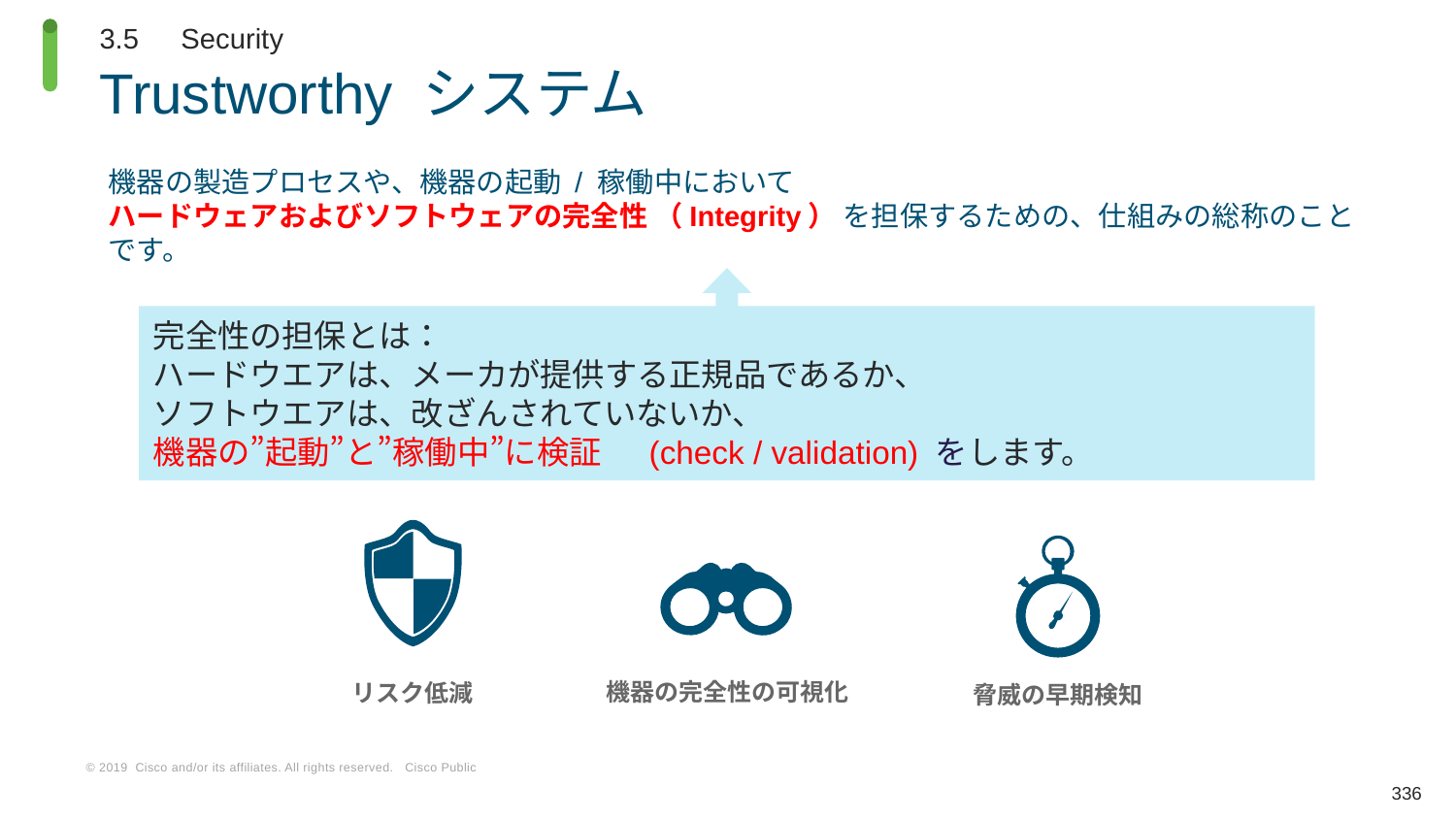

3.5　Security
# Trustworthy システム
機器の製造プロセスや、機器の起動 / 稼働中において
ハードウェアおよびソフトウェアの完全性 （Integrity） を担保するための、仕組みの総称のことです。
完全性の担保とは：
ハードウエアは、メーカが提供する正規品であるか、
ソフトウエアは、改ざんされていないか、
機器の”起動”と”稼働中”に検証　 (check / validation) をします。

リスク低減

脅威の早期検知

機器の完全性の可視化
336